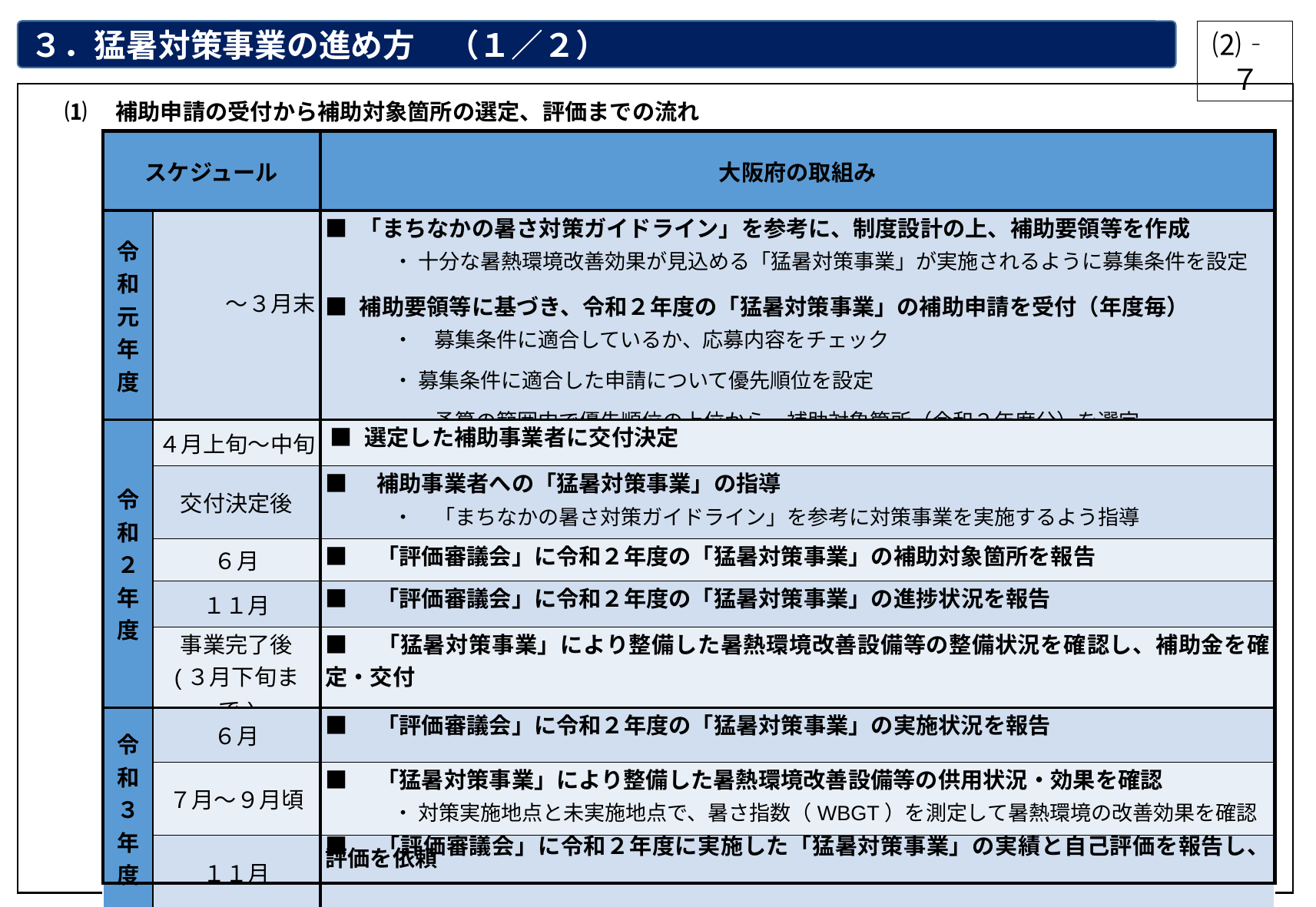

３．猛暑対策事業の進め方　（１／２）
⑵‐７

⑴　補助申請の受付から補助対象箇所の選定、評価までの流れ

| スケジュール |  | 大阪府の取組み |
| --- | --- | --- |
| 令和元年度 | ～３月末 | ■ 「まちなかの暑さ対策ガイドライン」を参考に、制度設計の上、補助要領等を作成 　　　・ 十分な暑熱環境改善効果が見込める「猛暑対策事業」が実施されるように募集条件を設定   ■ 補助要領等に基づき、令和２年度の「猛暑対策事業」の補助申請を受付（年度毎） 　　　・　募集条件に適合しているか、応募内容をチェック   　　　・ 募集条件に適合した申請について優先順位を設定 　　　・　予算の範囲内で優先順位の上位から、補助対象箇所（令和２年度分）を選定 |
| 令和２年度 | ４月上旬～中旬 | ■ 選定した補助事業者に交付決定 |
|  | 交付決定後 | ■　補助事業者への「猛暑対策事業」の指導 　　　・　「まちなかの暑さ対策ガイドライン」を参考に対策事業を実施するよう指導 |
|  | ６月 | ■　「評価審議会」に令和２年度の「猛暑対策事業」の補助対象箇所を報告 |
|  | １１月 | ■　「評価審議会」に令和２年度の「猛暑対策事業」の進捗状況を報告 |
|  | 事業完了後 (３月下旬まで) | ■　「猛暑対策事業」により整備した暑熱環境改善設備等の整備状況を確認し、補助金を確定・交付 |
| 令和３年度 | ６月 | ■　「評価審議会」に令和２年度の「猛暑対策事業」の実施状況を報告 |
|  | ７月～９月頃 | ■　「猛暑対策事業」により整備した暑熱環境改善設備等の供用状況・効果を確認 　　　・ 対策実施地点と未実施地点で、暑さ指数（WBGT）を測定して暑熱環境の改善効果を確認 |
|  | １１月 | ■　「評価審議会」に令和２年度に実施した「猛暑対策事業」の実績と自己評価を報告し、評価を依頼 |